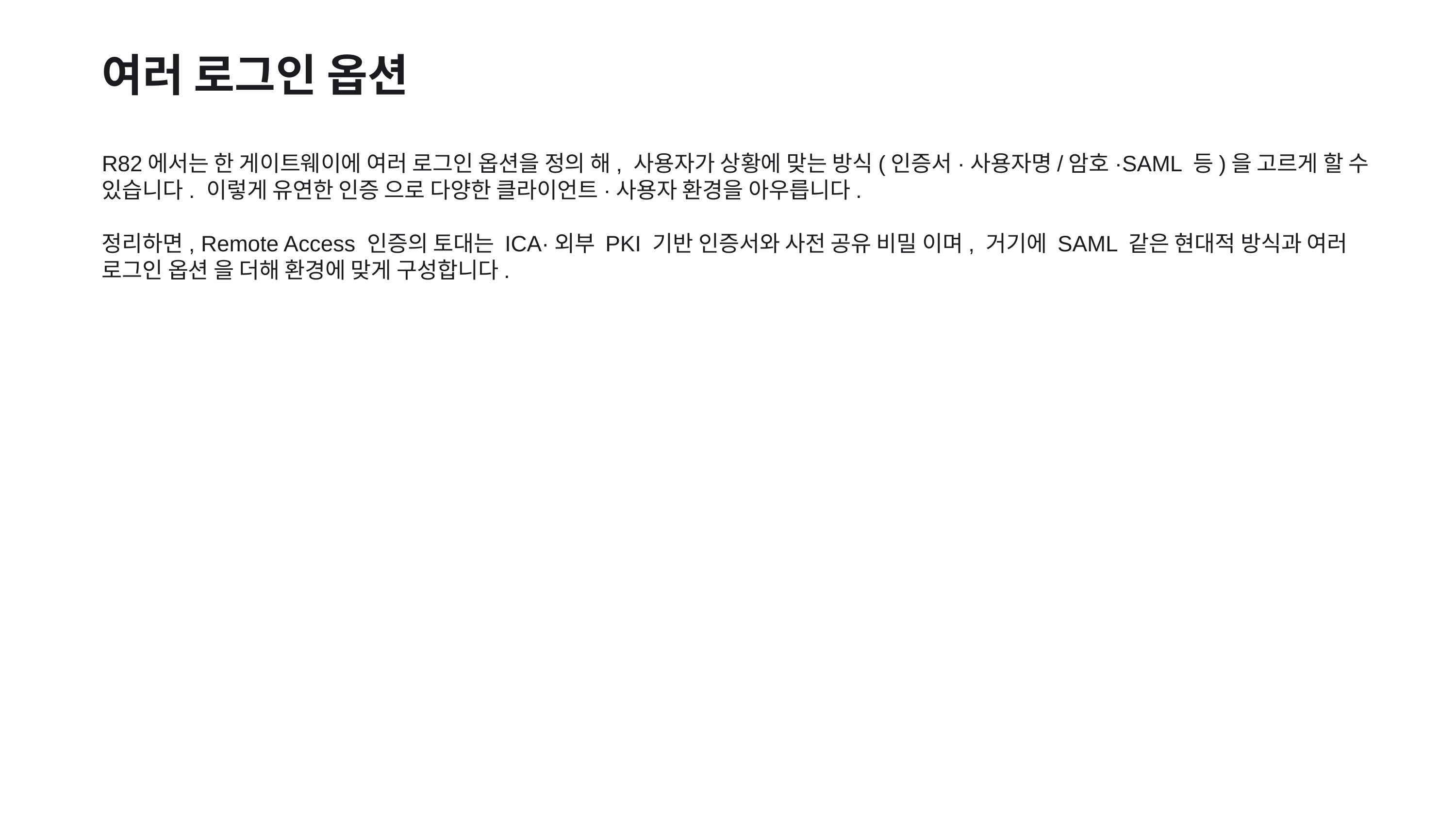

여러 로그인 옵션
R82에서는 한 게이트웨이에 여러 로그인 옵션을 정의 해, 사용자가 상황에 맞는 방식(인증서·사용자명/암호·SAML 등)을 고르게 할 수 있습니다. 이렇게 유연한 인증 으로 다양한 클라이언트·사용자 환경을 아우릅니다.

정리하면, Remote Access 인증의 토대는 ICA·외부 PKI 기반 인증서와 사전 공유 비밀 이며, 거기에 SAML 같은 현대적 방식과 여러 로그인 옵션 을 더해 환경에 맞게 구성합니다.